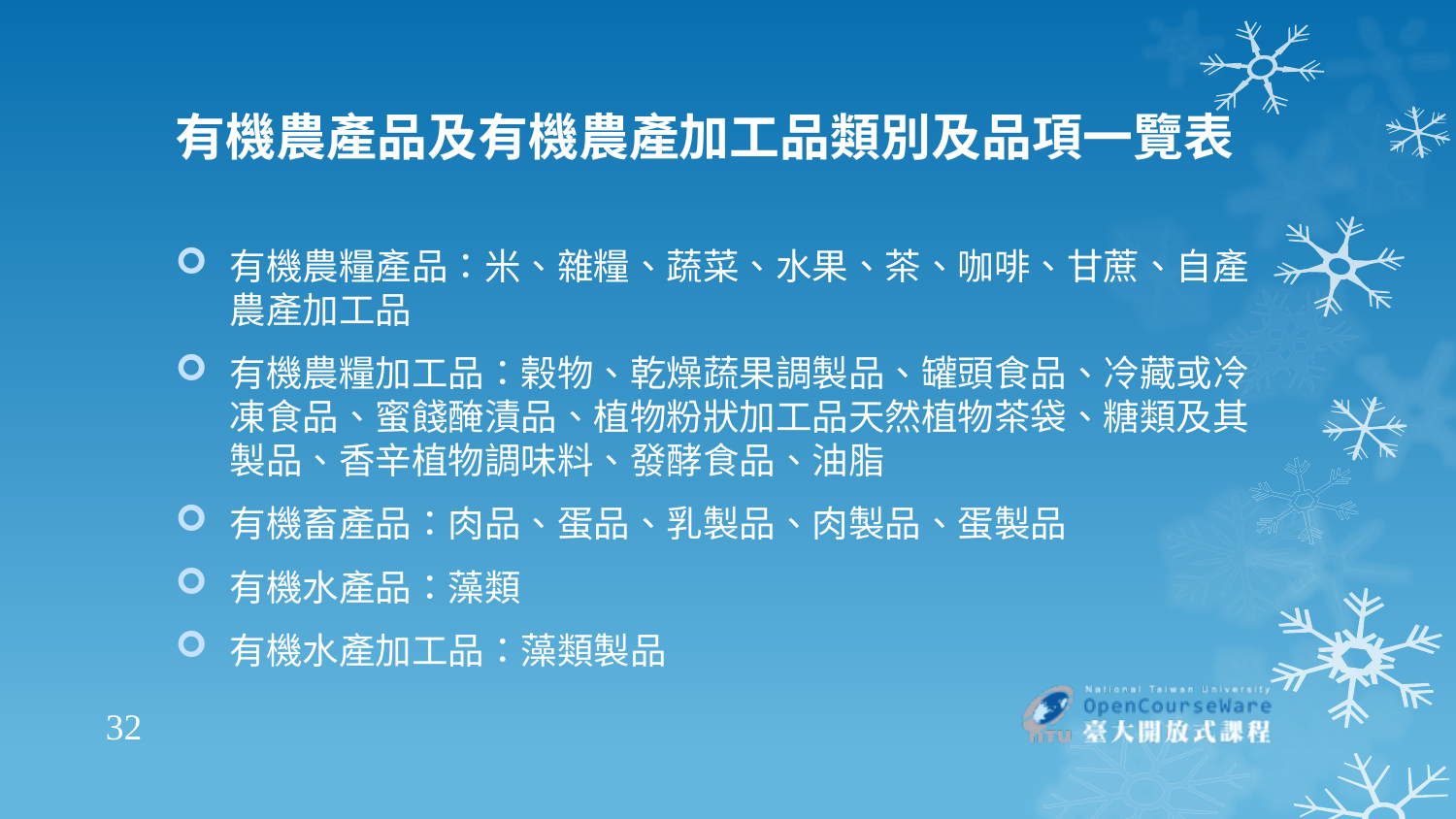

# 有機農產品及有機農產加工品類別及品項一覽表
有機農糧產品：米、雜糧、蔬菜、水果、茶、咖啡、甘蔗、自產農產加工品
有機農糧加工品：榖物、乾燥蔬果調製品、罐頭食品、冷藏或冷凍食品、蜜餞醃漬品、植物粉狀加工品天然植物茶袋、糖類及其製品、香辛植物調味料、發酵食品、油脂
有機畜產品：肉品、蛋品、乳製品、肉製品、蛋製品
有機水產品：藻類
有機水產加工品：藻類製品
32